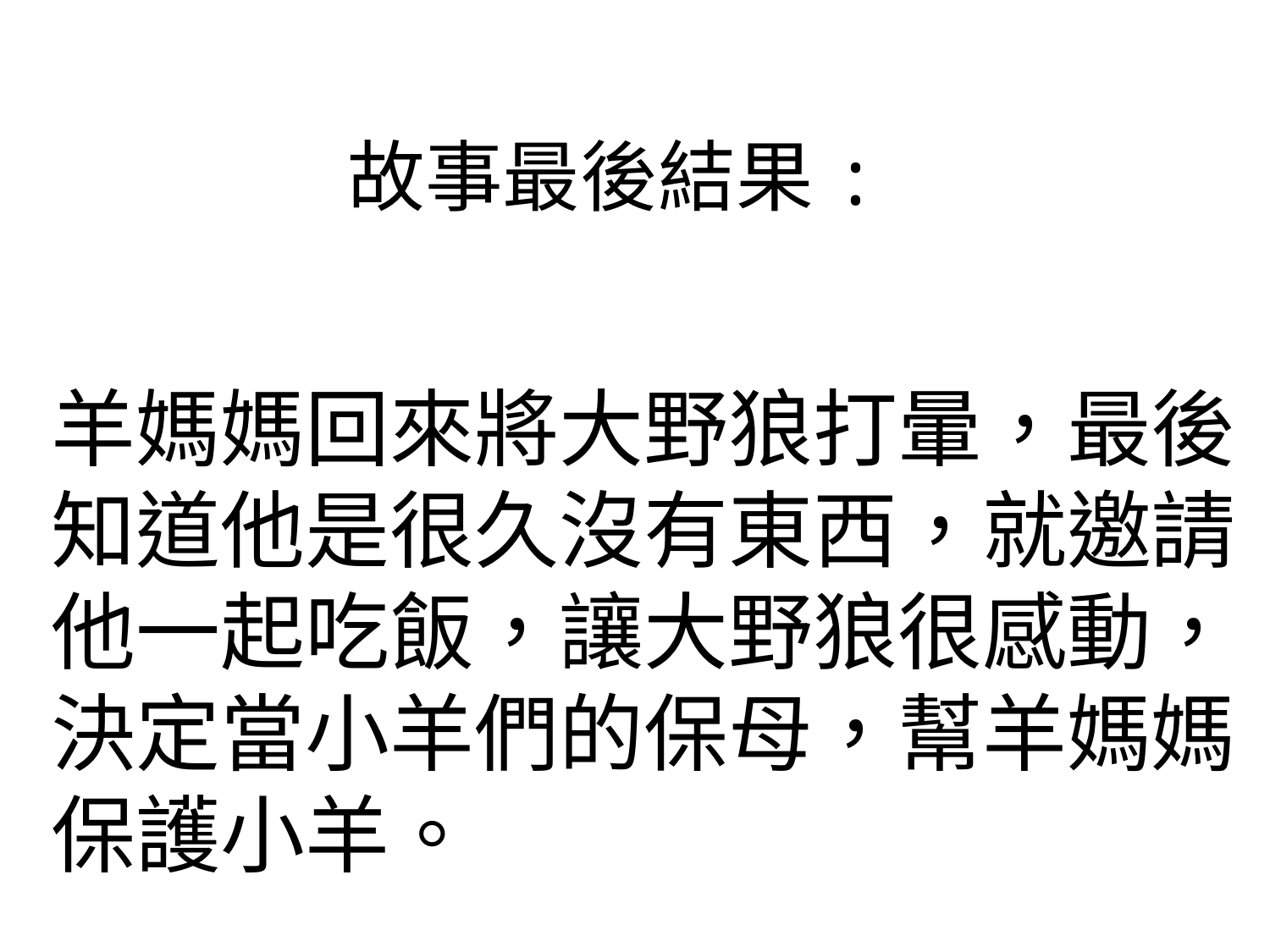

故事最後結果:

# 羊媽媽回來將大野狼打暈，最後知道他是很久沒有東西，就邀請他一起吃飯，讓大野狼很感動，決定當小羊們的保母，幫羊媽媽保護小羊。